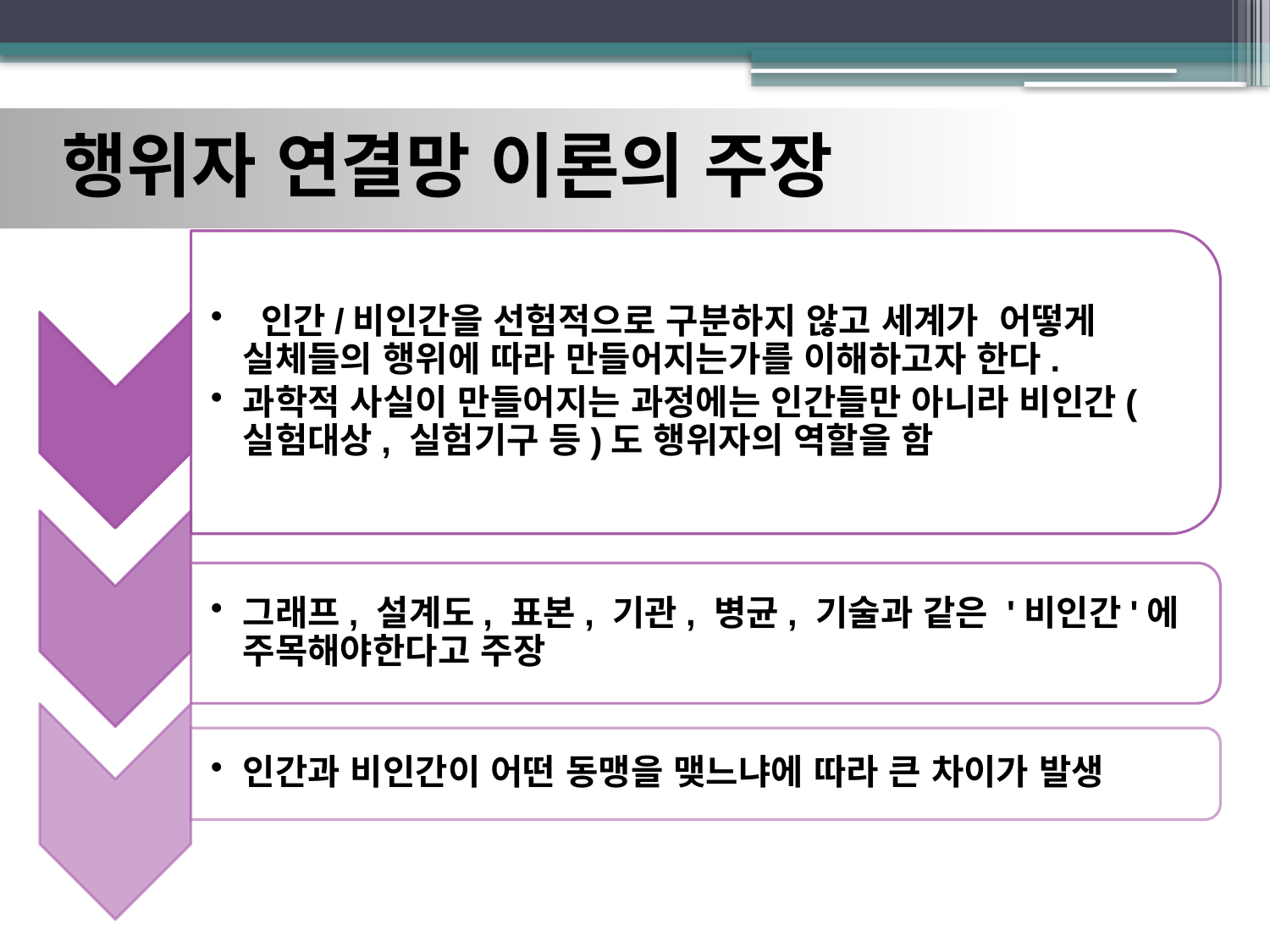

# 행위자 연결망 이론의 주장

 인간/비인간을 선험적으로 구분하지 않고 세계가  어떻게 실체들의 행위에 따라 만들어지는가를 이해하고자 한다.
과학적 사실이 만들어지는 과정에는 인간들만 아니라 비인간(실험대상, 실험기구 등)도 행위자의 역할을 함

그래프, 설계도, 표본, 기관, 병균, 기술과 같은 '비인간'에 주목해야한다고 주장

인간과 비인간이 어떤 동맹을 맺느냐에 따라 큰 차이가 발생